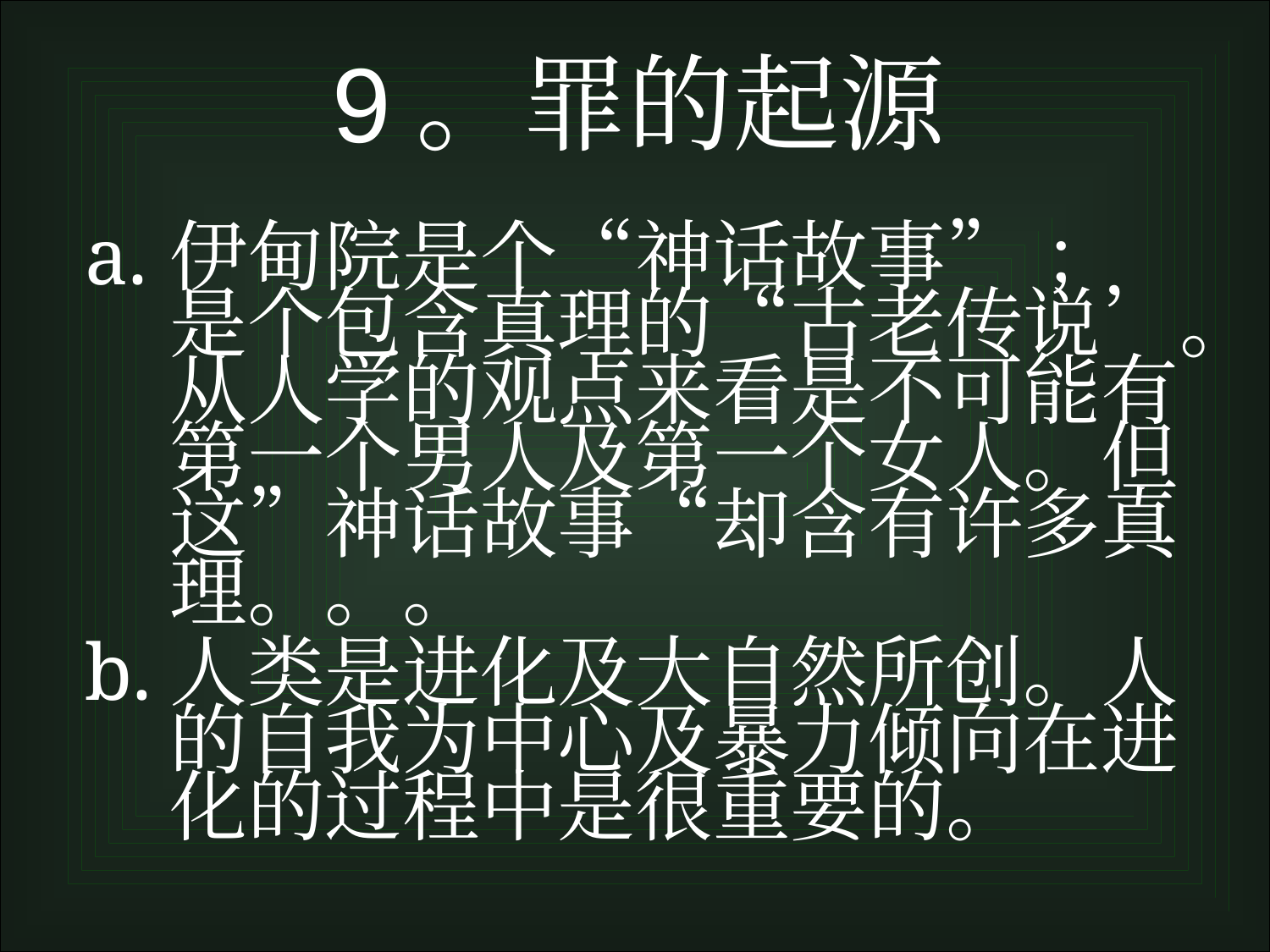

# 9。罪的起源
伊甸院是个“神话故事” ；是个包含真理的“古老传说’。从人学的观点来看是不可能有第一个男人及第一个女人。但这”神话故事“却含有许多真理。。。
人类是进化及大自然所创。人的自我为中心及暴力倾向在进化的过程中是很重要的。